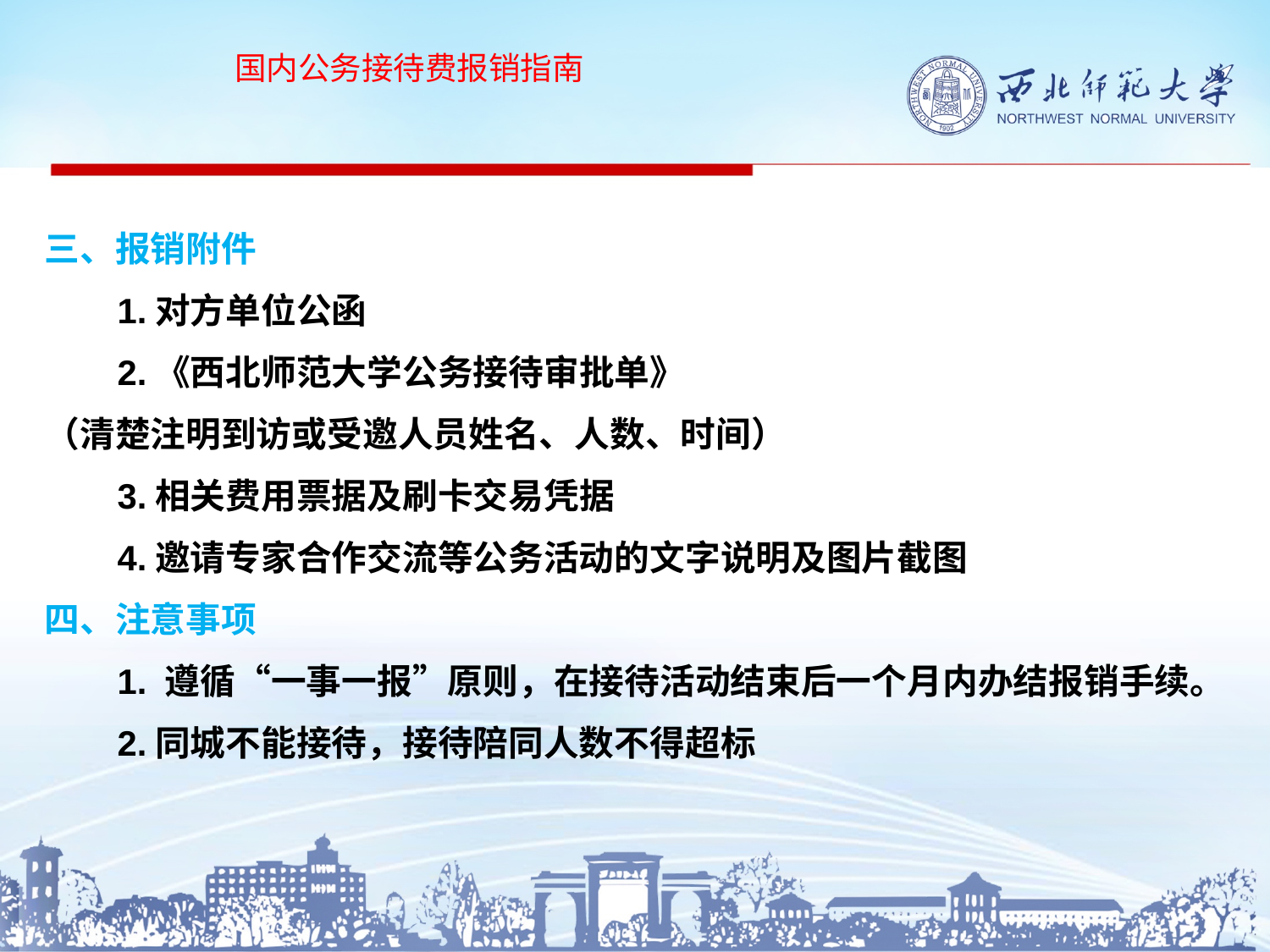

国内公务接待费报销指南
三、报销附件
        1.对方单位公函
        2.《西北师范大学公务接待审批单》
（清楚注明到访或受邀人员姓名、人数、时间）
        3.相关费用票据及刷卡交易凭据
        4.邀请专家合作交流等公务活动的文字说明及图片截图
四、注意事项
        1. 遵循“一事一报”原则，在接待活动结束后一个月内办结报销手续。
        2.同城不能接待，接待陪同人数不得超标